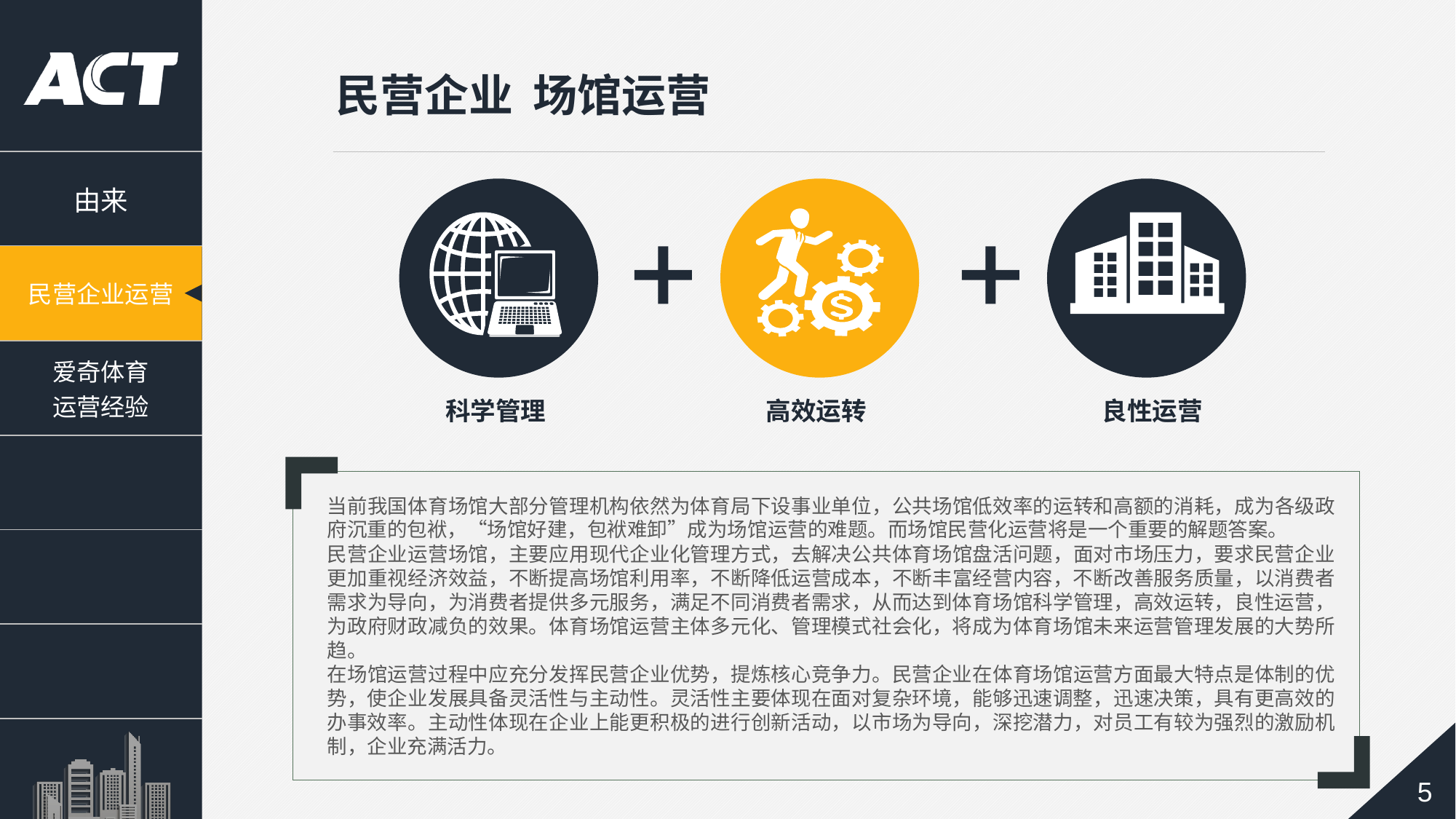

民营企业  场馆运营

科学管理
高效运转
良性运营

当前我国体育场馆大部分管理机构依然为体育局下设事业单位，公共场馆低效率的运转和高额的消耗，成为各级政府沉重的包袱，“场馆好建，包袱难卸”成为场馆运营的难题。而场馆民营化运营将是一个重要的解题答案。
民营企业运营场馆，主要应用现代企业化管理方式，去解决公共体育场馆盘活问题，面对市场压力，要求民营企业更加重视经济效益，不断提高场馆利用率，不断降低运营成本，不断丰富经营内容，不断改善服务质量，以消费者需求为导向，为消费者提供多元服务，满足不同消费者需求，从而达到体育场馆科学管理，高效运转，良性运营，为政府财政减负的效果。体育场馆运营主体多元化、管理模式社会化，将成为体育场馆未来运营管理发展的大势所趋。
在场馆运营过程中应充分发挥民营企业优势，提炼核心竞争力。民营企业在体育场馆运营方面最大特点是体制的优势，使企业发展具备灵活性与主动性。灵活性主要体现在面对复杂环境，能够迅速调整，迅速决策，具有更高效的办事效率。主动性体现在企业上能更积极的进行创新活动，以市场为导向，深挖潜力，对员工有较为强烈的激励机制，企业充满活力。